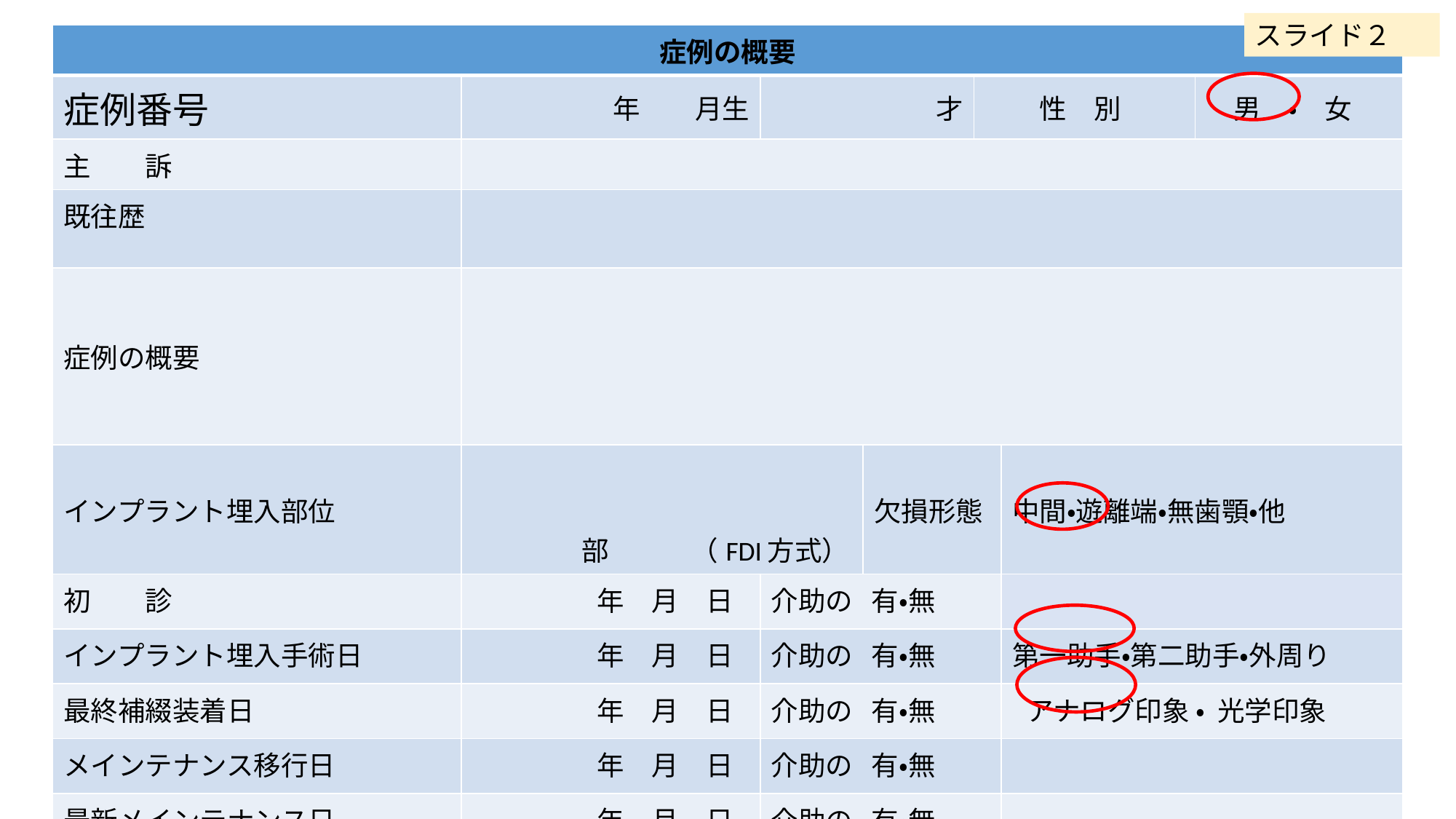

スライド２
| 症例の概要 |  |  |  |  |  |  |
| --- | --- | --- | --- | --- | --- | --- |
| 症例番号 | 年　　月生 | 才 |  | 性　別 |  | 男　・　女 |
| 主　　訴 |  |  |  |  |  |  |
| 既往歴 |  |  |  |  |  |  |
| 症例の概要 |  |  |  |  |  |  |
| インプラント埋入部位 | 部　　　（FDI方式） |  | 欠損形態 | 中間歯・遊離端・無歯顎 その他 | 中間・遊離端・無歯顎・他 |  |
| 初　　診 | 年　月　日 | 介助の 有・無 |  | 介助の内容 |  |  |
| インプラント埋入手術日 | 年　月　日 | 介助の 有・無 |  | 第一助手・第二助手・外周り | 第一助手・第二助手・外周り |  |
| 最終補綴装着日 | 年　月　日 | 介助の 有・無 |  |  | アナログ印象 ・ 光学印象 |  |
| メインテナンス移行日 | 年　月　日 | 介助の 有・無 |  |  |  |  |
| 最新メインテナンス日 | 年　月　日 | 介助の 有・無 |  |  |  |  |